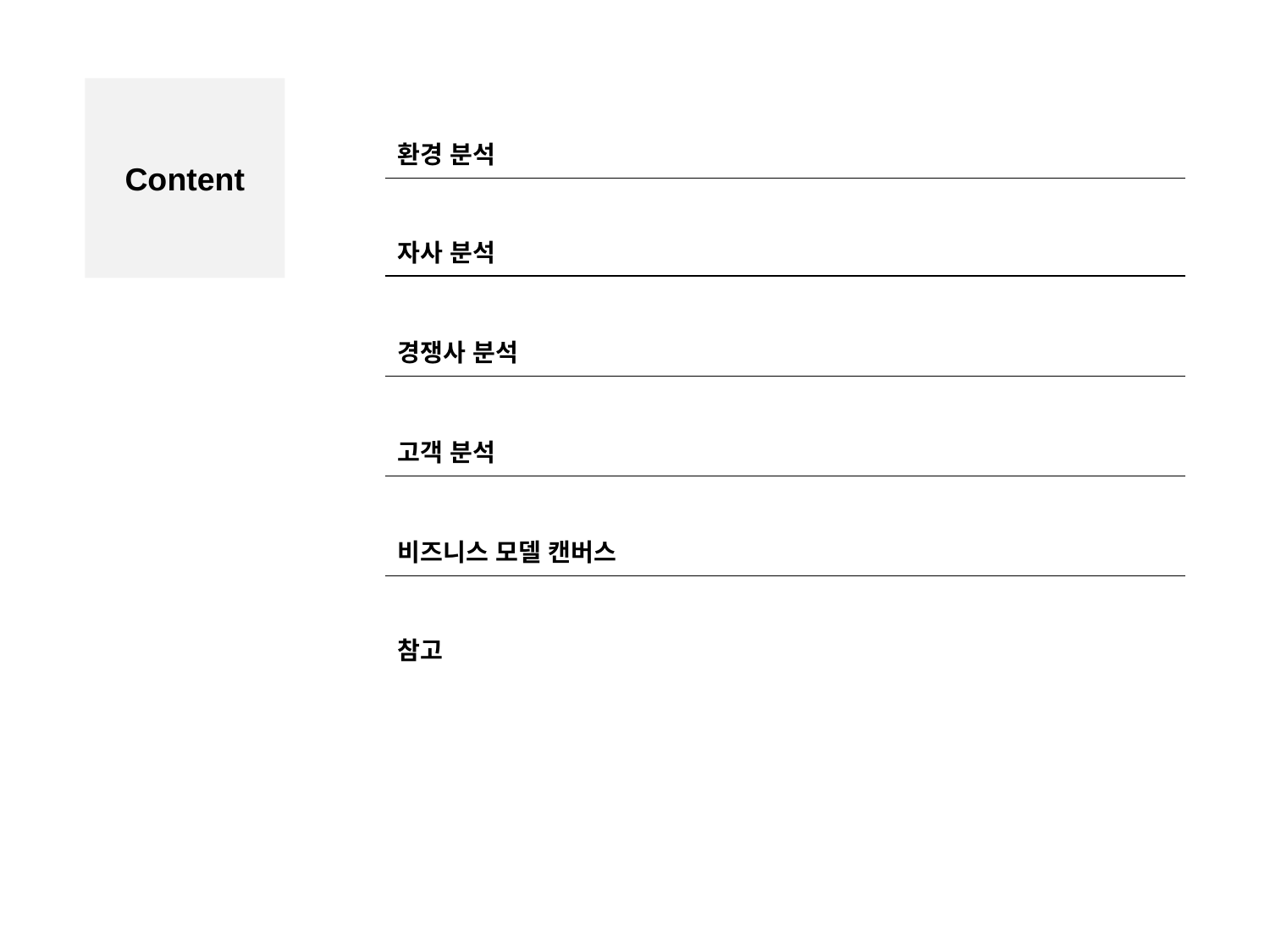

Content
환경 분석
자사 분석
경쟁사 분석
고객 분석
비즈니스 모델 캔버스
참고